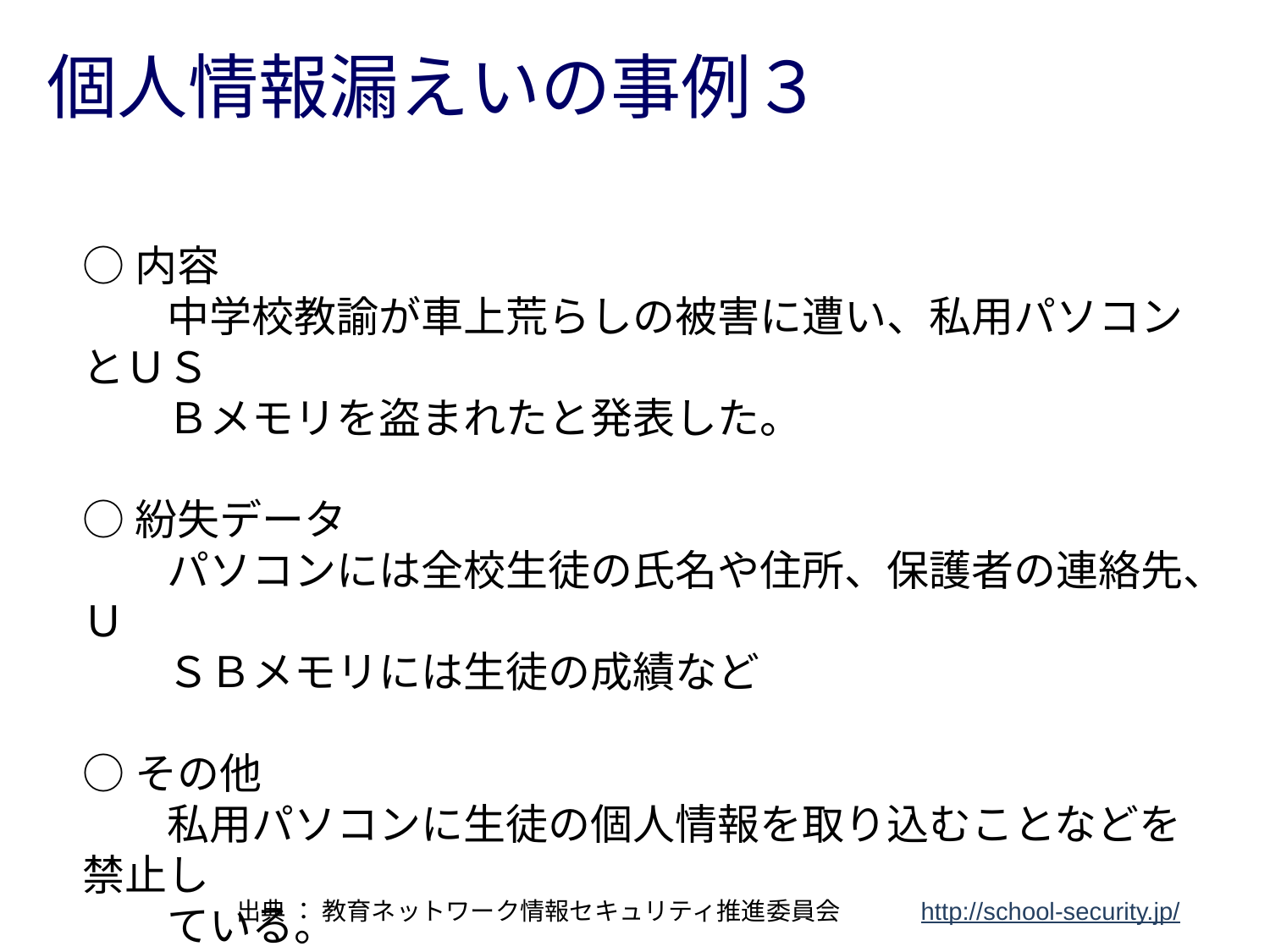

個人情報漏えいの事例３

○内容
　　中学校教諭が車上荒らしの被害に遭い、私用パソコンとＵＳ
　　Ｂメモリを盗まれたと発表した。

○紛失データ
　　パソコンには全校生徒の氏名や住所、保護者の連絡先、Ｕ
　　ＳＢメモリには生徒の成績など

○その他
　　私用パソコンに生徒の個人情報を取り込むことなどを禁止し
　　ている。
　 出典 ： 教育ネットワーク情報セキュリティ推進委員会　　　http://school-security.jp/